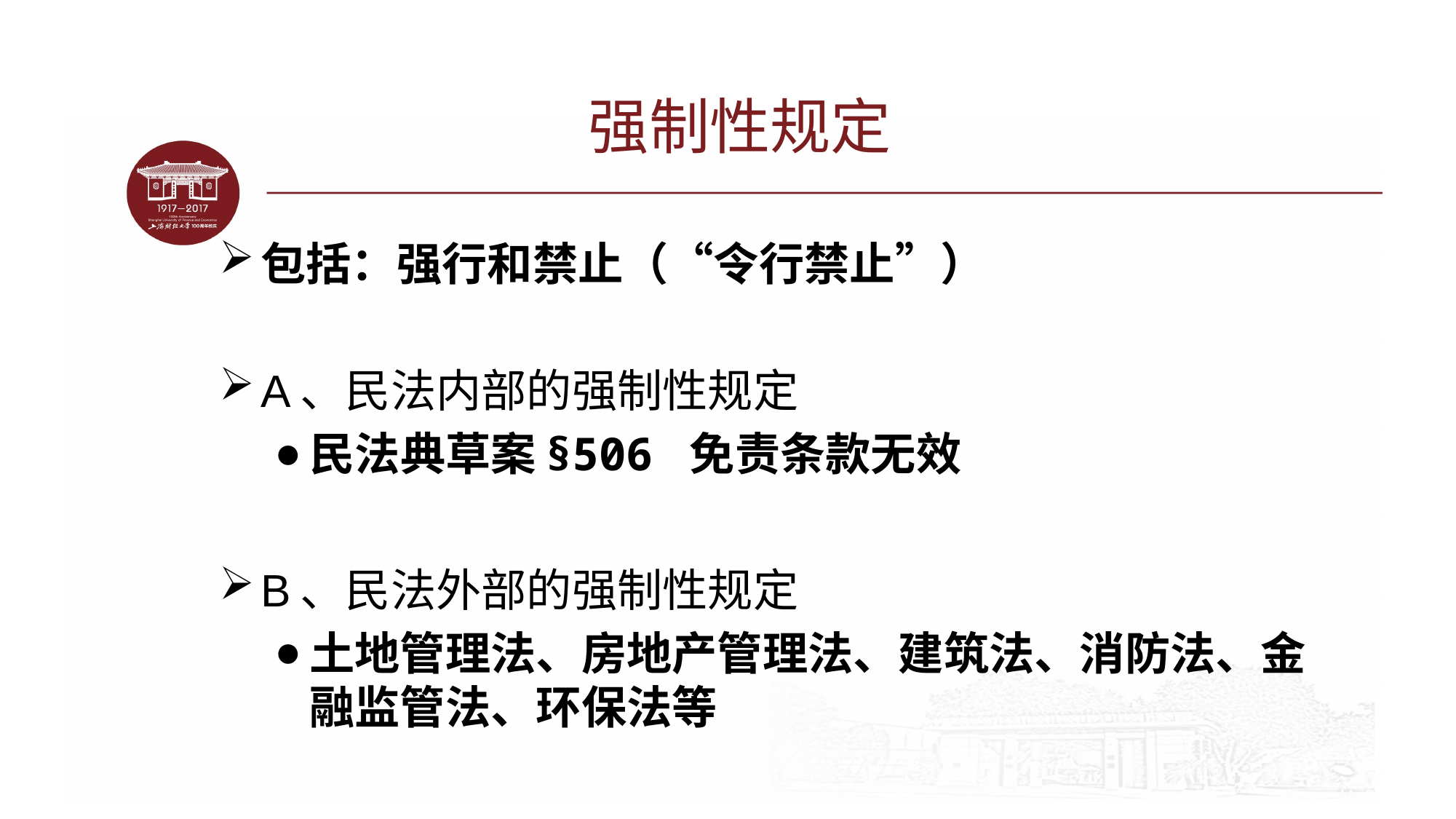

# 强制性规定
包括：强行和禁止（“令行禁止”）

A、民法内部的强制性规定
民法典草案§506 免责条款无效

B、民法外部的强制性规定
土地管理法、房地产管理法、建筑法、消防法、金融监管法、环保法等